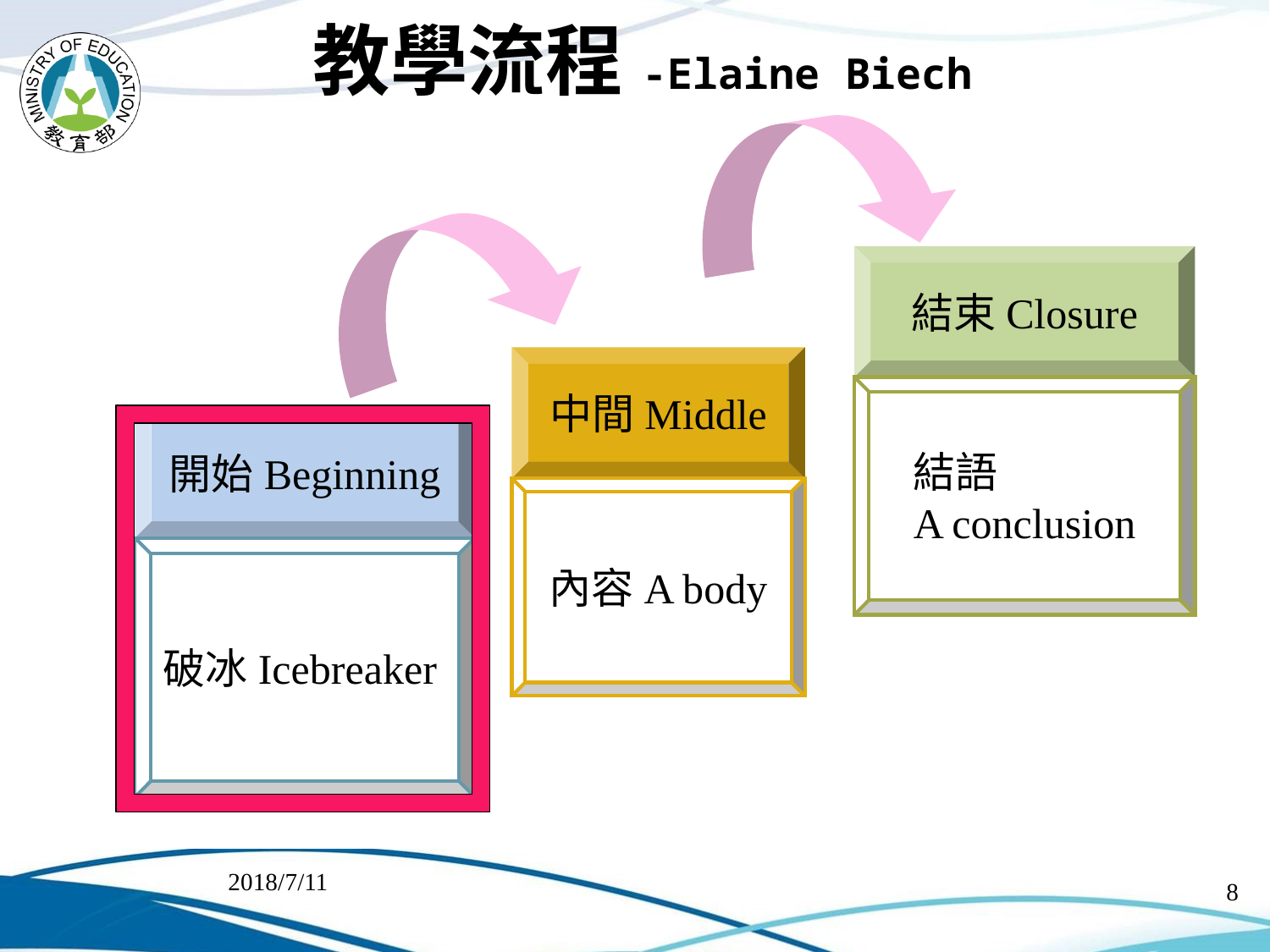

# 教學流程-Elaine Biech

結束Closure
中間Middle
結語
A conclusion
開始Beginning
破冰Icebreaker
內容A body

2018/7/11
8